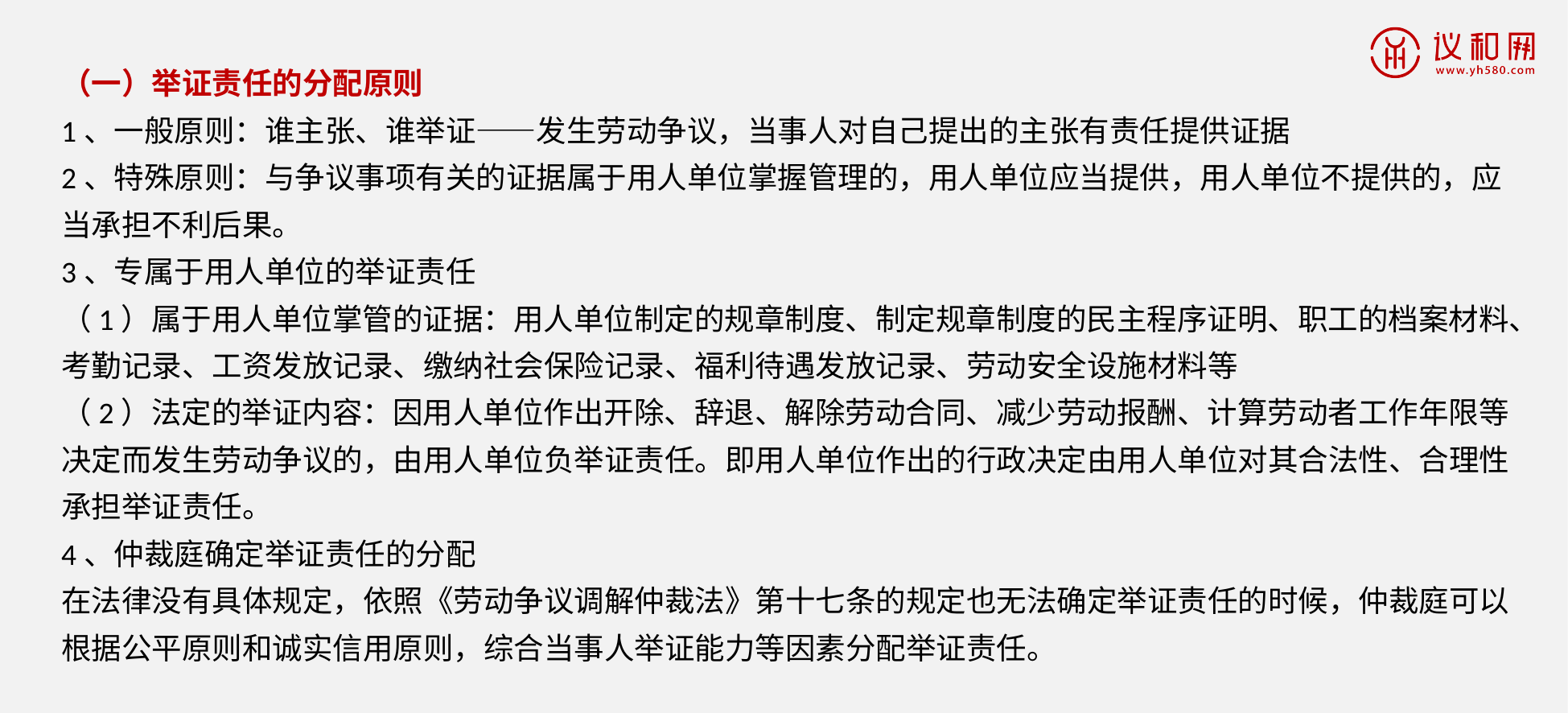

（一）举证责任的分配原则
1、一般原则：谁主张、谁举证——发生劳动争议，当事人对自己提出的主张有责任提供证据
2、特殊原则：与争议事项有关的证据属于用人单位掌握管理的，用人单位应当提供，用人单位不提供的，应当承担不利后果。
3、专属于用人单位的举证责任
（1）属于用人单位掌管的证据：用人单位制定的规章制度、制定规章制度的民主程序证明、职工的档案材料、考勤记录、工资发放记录、缴纳社会保险记录、福利待遇发放记录、劳动安全设施材料等
（2）法定的举证内容：因用人单位作出开除、辞退、解除劳动合同、减少劳动报酬、计算劳动者工作年限等决定而发生劳动争议的，由用人单位负举证责任。即用人单位作出的行政决定由用人单位对其合法性、合理性承担举证责任。
4、仲裁庭确定举证责任的分配
在法律没有具体规定，依照《劳动争议调解仲裁法》第十七条的规定也无法确定举证责任的时候，仲裁庭可以根据公平原则和诚实信用原则，综合当事人举证能力等因素分配举证责任。